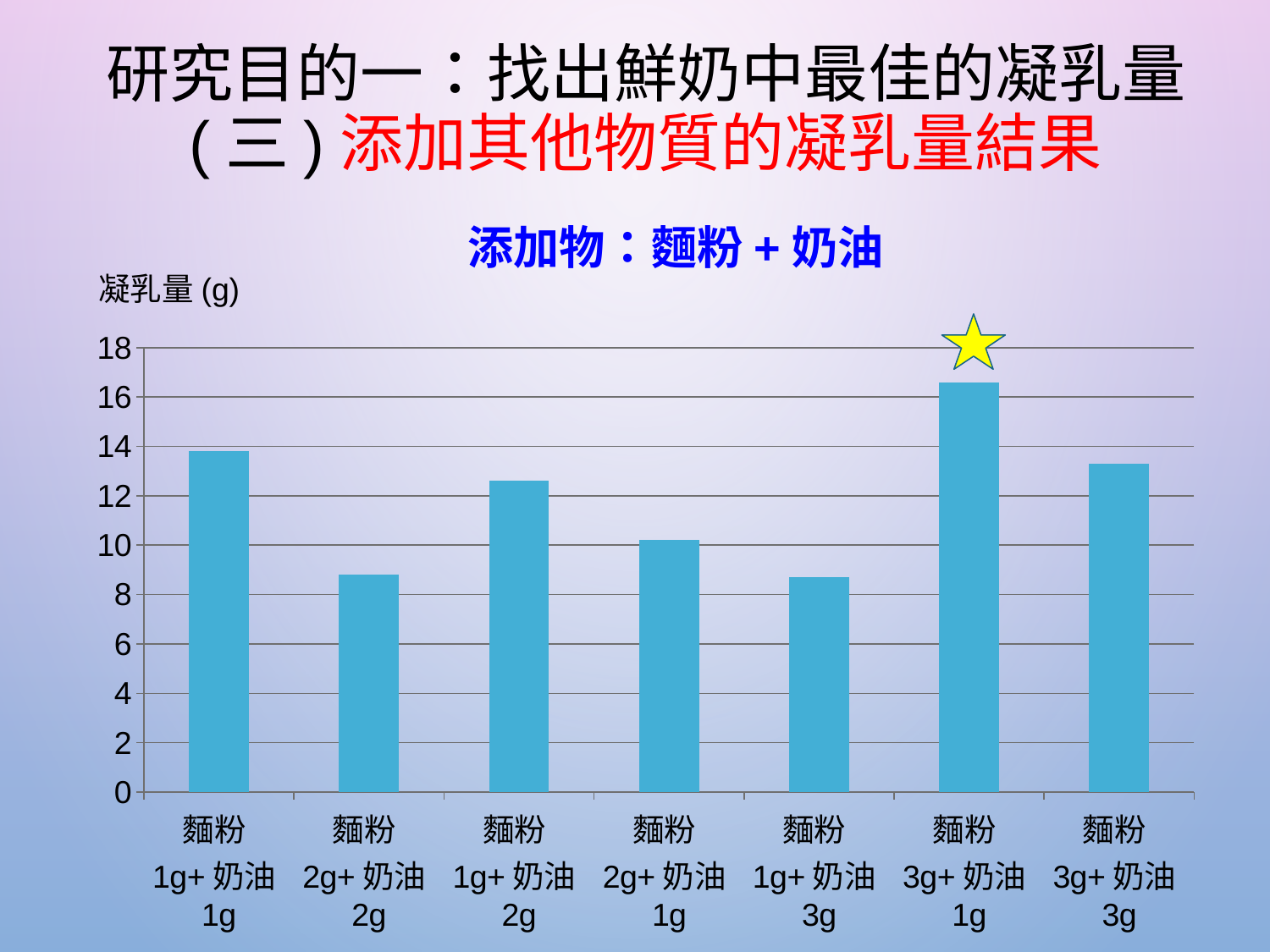

# 研究目的一：找出鮮奶中最佳的凝乳量 (三)添加其他物質的凝乳量結果
添加物：麵粉+奶油
凝乳量(g)

### Chart

| Category | 數列 1 |
|---|---|
| 麵粉1g+奶油1g | 13.8 |
| 麵粉2g+奶油2g | 8.8 |
| 麵粉1g+奶油2g | 12.6 |
| 麵粉2g+奶油1g | 10.2 |
| 麵粉1g+奶油3g | 8.7 |
| 麵粉3g+奶油1g | 16.6 |
| 麵粉3g+奶油3g | 13.3 |